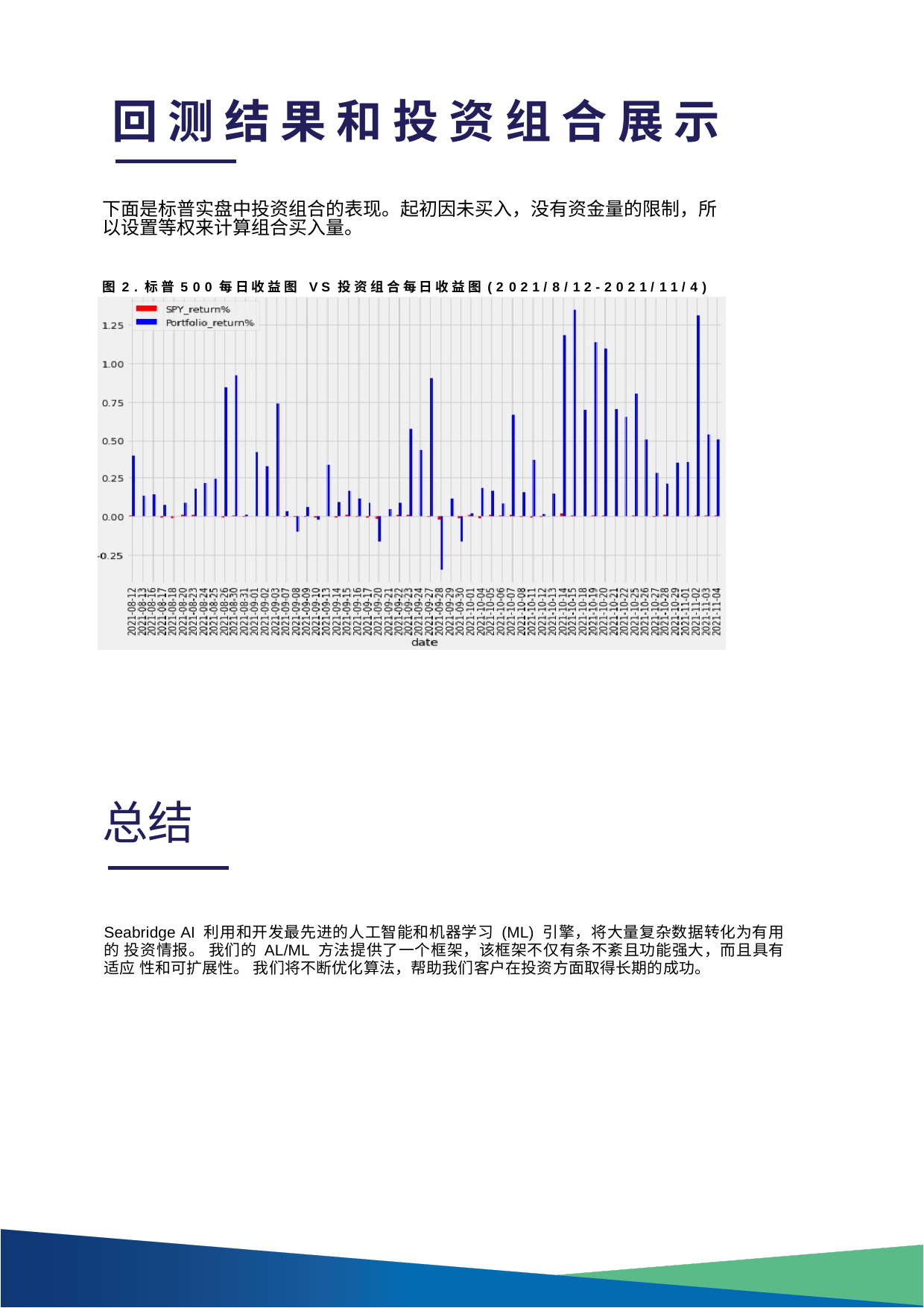

# 回 测 结 果 和 投 资 组 合 展 示

下面是标普实盘中投资组合的表现。起初因未买入，没有资金量的限制，所 以设置等权来计算组合买入量。
图 2 . 标 普 5 0 0 每 日 收 益 图 V S 投 资 组 合 每 日 收 益 图 ( 2 0 2 1 / 8 / 1 2 - 2 0 2 1 / 1 1 / 4 )

总结

Seabridge AI 利用和开发最先进的人工智能和机器学习 (ML) 引擎，将大量复杂数据转化为有用的 投资情报。 我们的 AL/ML 方法提供了一个框架，该框架不仅有条不紊且功能强大，而且具有适应 性和可扩展性。 我们将不断优化算法，帮助我们客户在投资方面取得长期的成功。

7